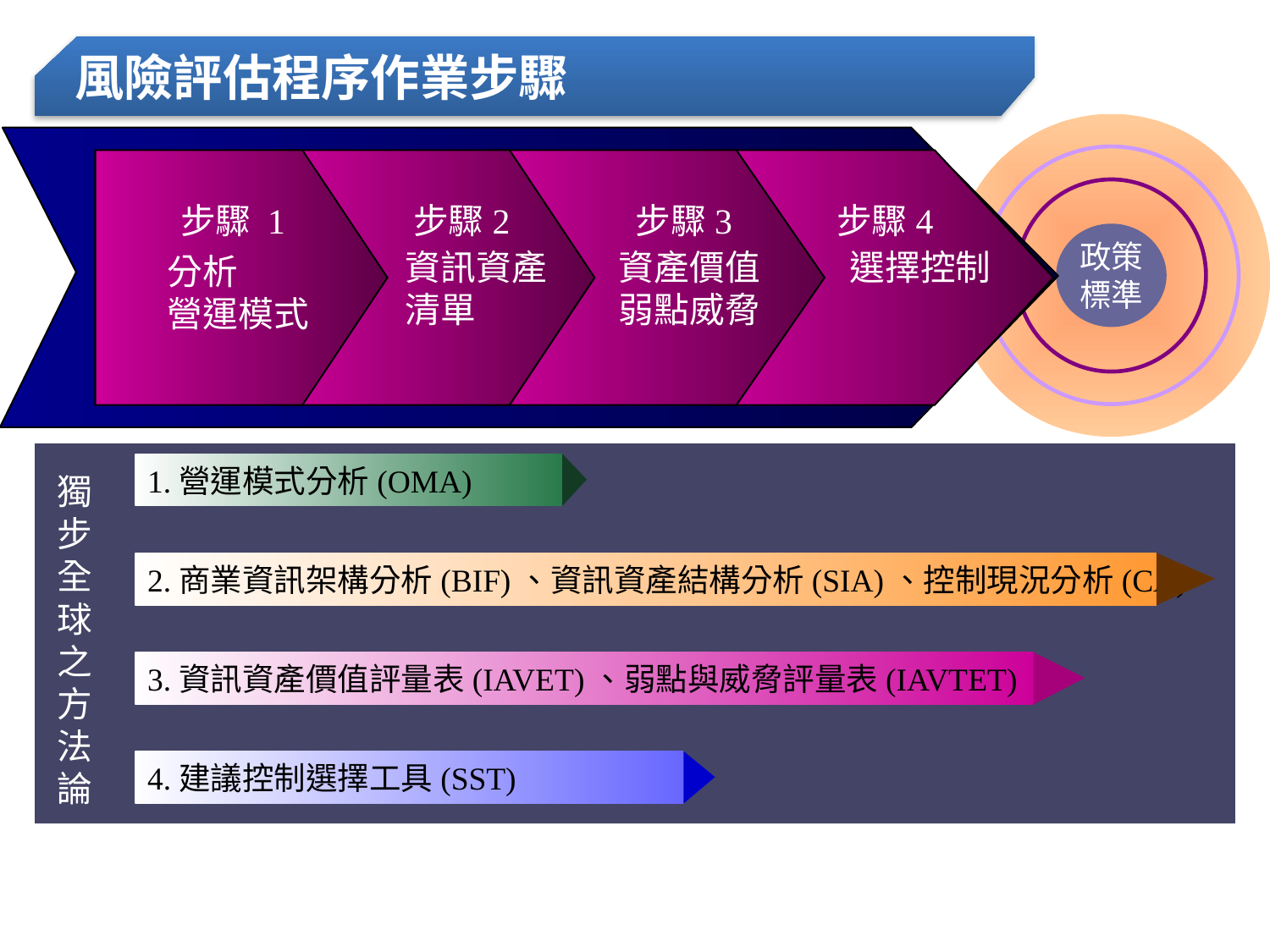

風險評估程序作業步驟

政策
標準

步驟 1
步驟2
步驟3
步驟4
資訊資產
清單
資產價值
弱點威脅
選擇控制
分析
營運模式

1.營運模式分析(OMA)

獨步全球之 方法論
2.商業資訊架構分析(BIF)、資訊資產結構分析(SIA)、控制現況分析(CA)

3.資訊資產價值評量表(IAVET)、弱點與威脅評量表(IAVTET)

4.建議控制選擇工具(SST)